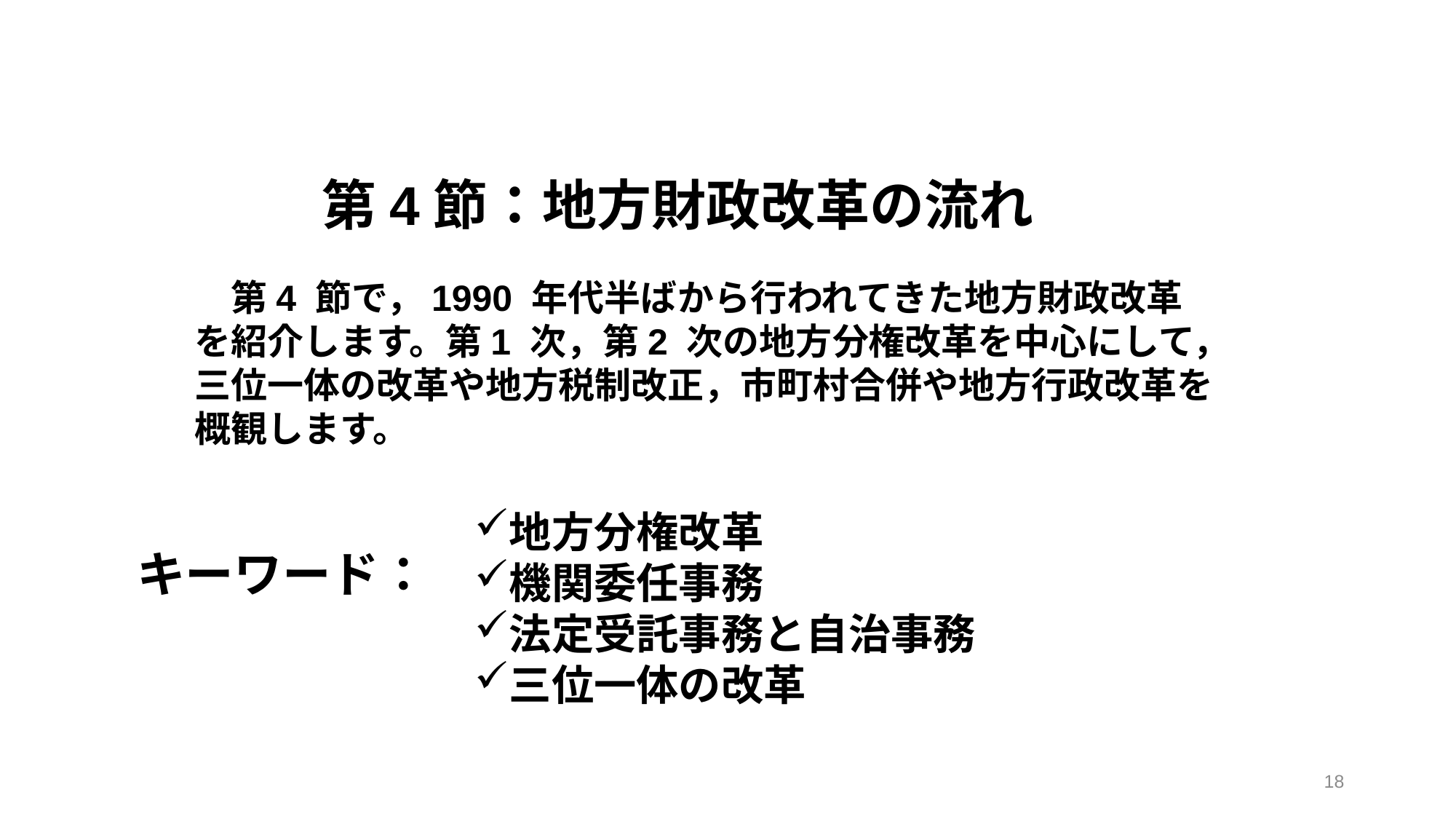

# 第4節：地方財政改革の流れ
　第4 節で，1990 年代半ばから行われてきた地方財政改革を紹介します。第1 次，第2 次の地方分権改革を中心にして，三位一体の改革や地方税制改正，市町村合併や地方行政改革を概観します。
地方分権改革
機関委任事務
法定受託事務と自治事務
三位一体の改革
キーワード：
18